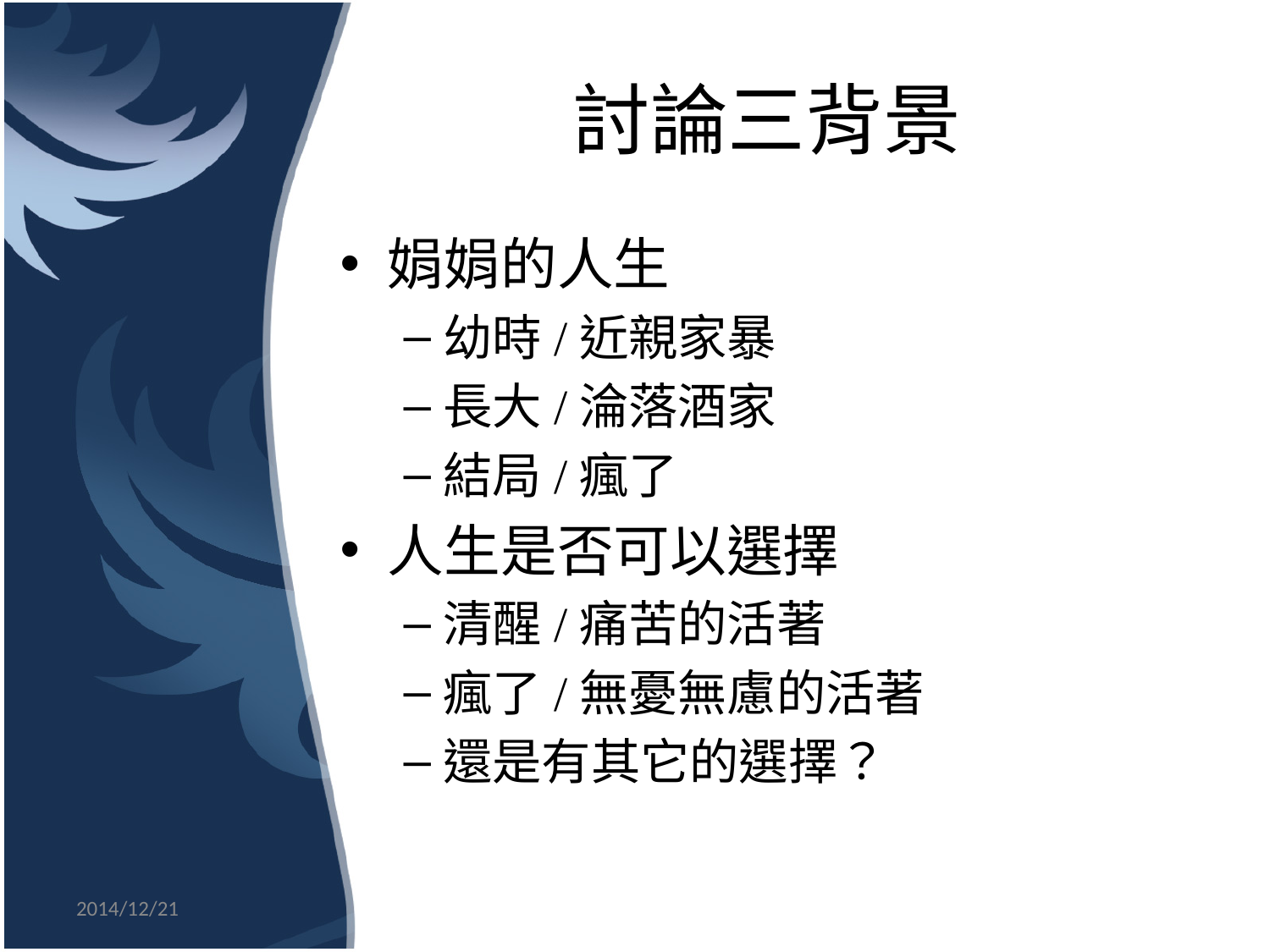

# 討論三背景
娟娟的人生
幼時/近親家暴
長大/淪落酒家
結局/瘋了
人生是否可以選擇
清醒/痛苦的活著
瘋了/無憂無慮的活著
還是有其它的選擇？

2014/12/21